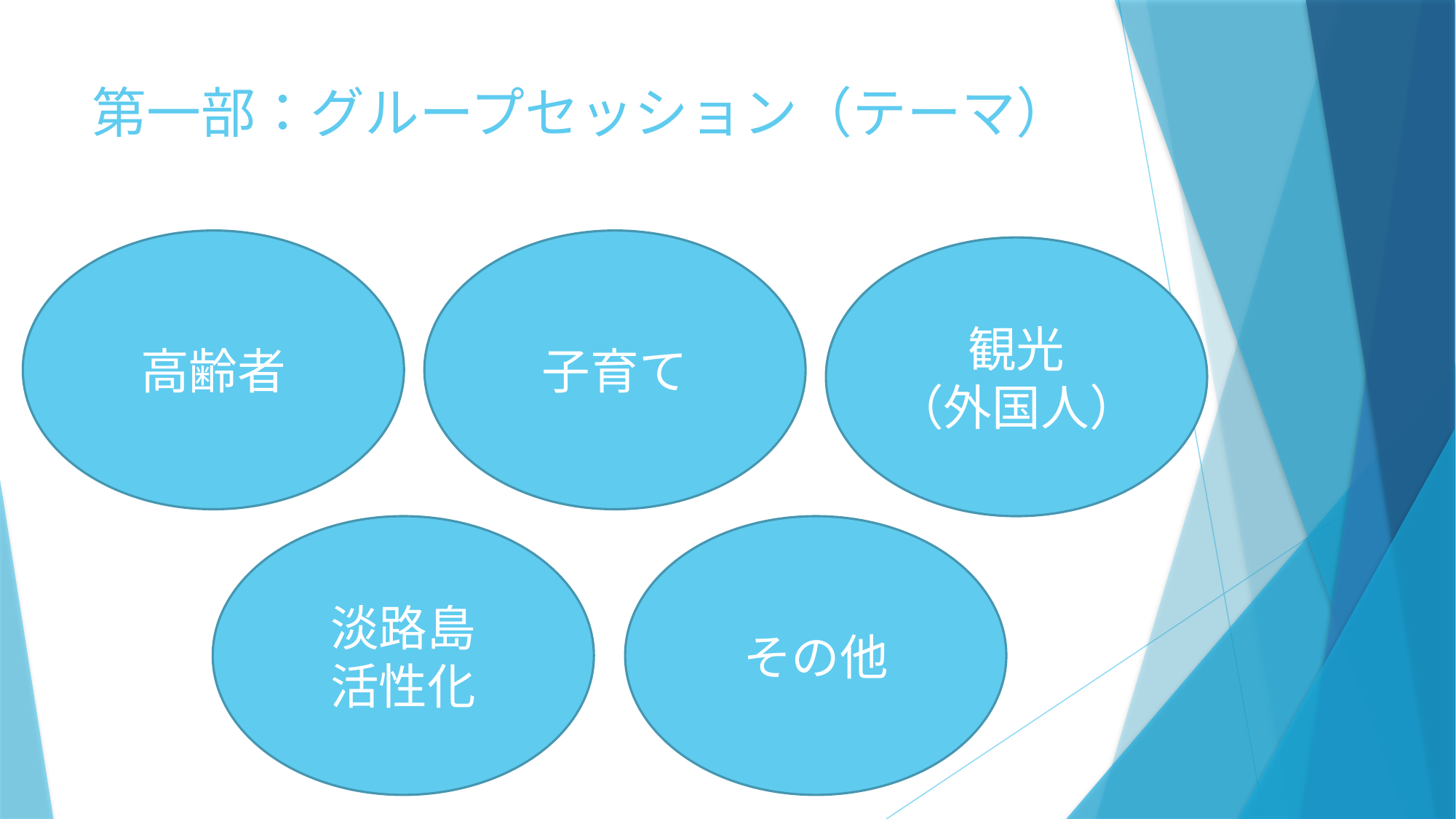

# 第一部：グループセッション（テーマ）
高齢者
子育て
観光
（外国人）
淡路島
活性化
その他